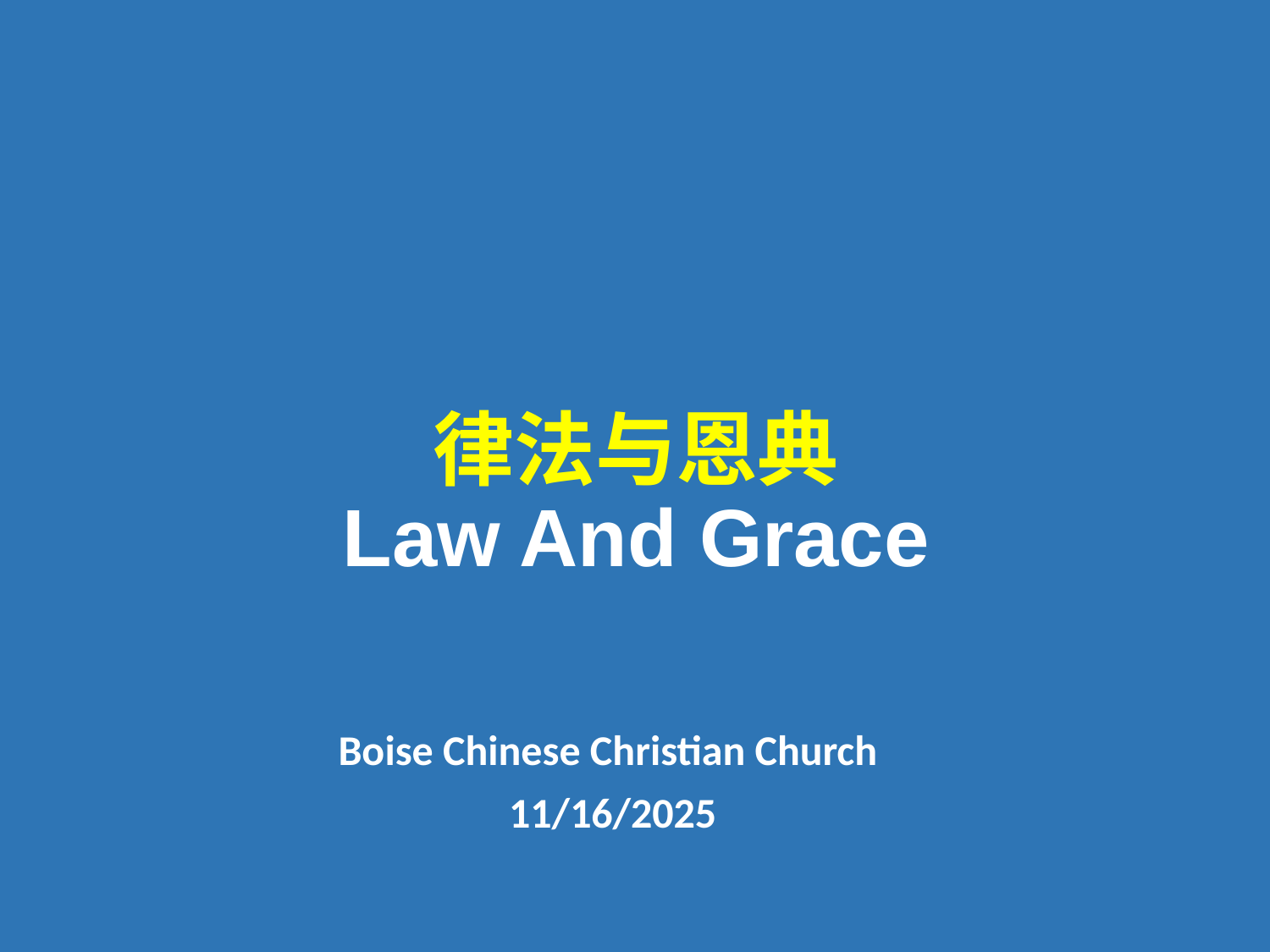

# 律法与恩典 Law And Grace
Boise Chinese Christian Church
11/16/2025